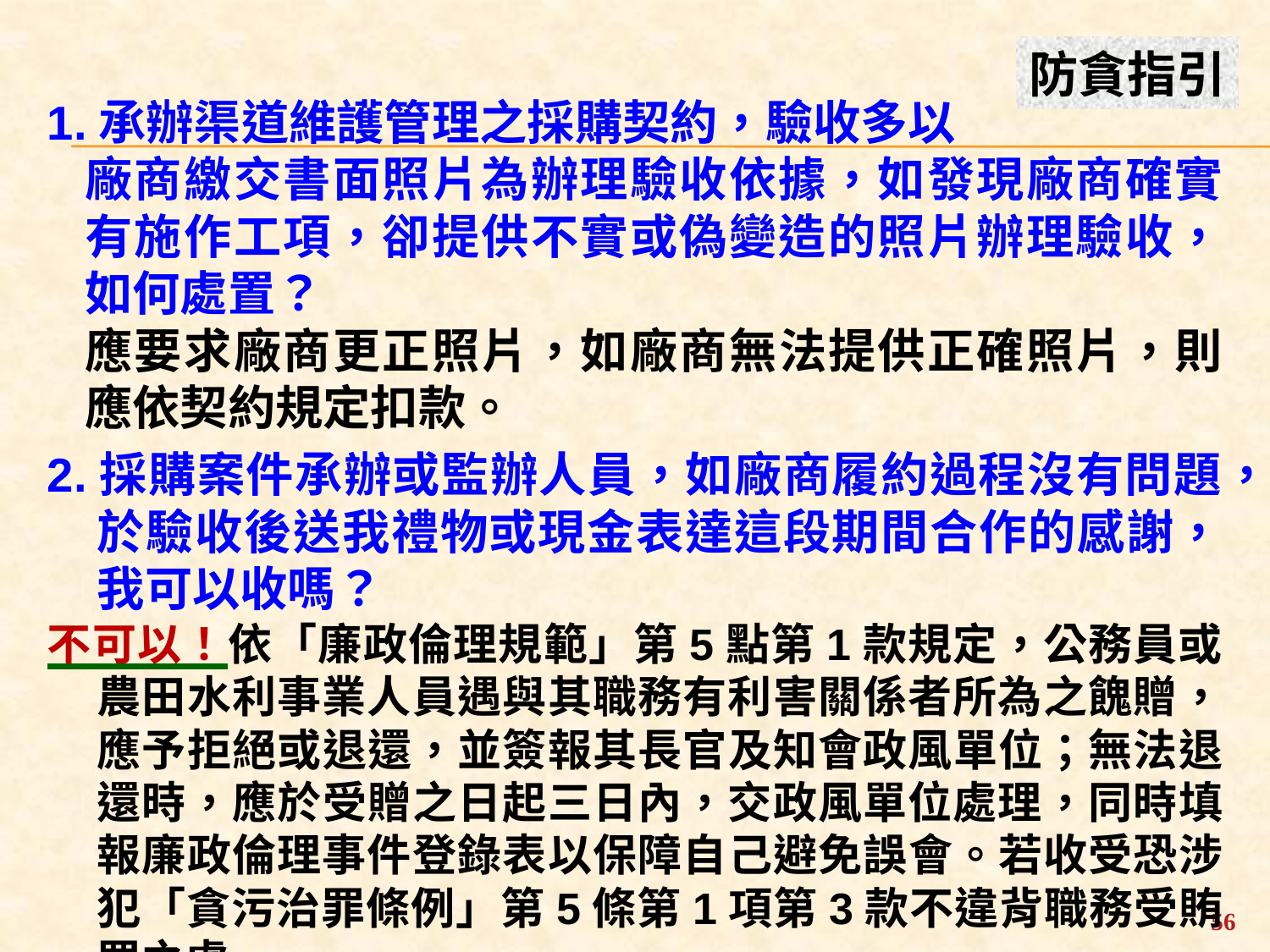

防貪指引
1.承辦渠道維護管理之採購契約，驗收多以
廠商繳交書面照片為辦理驗收依據，如發現廠商確實有施作工項，卻提供不實或偽變造的照片辦理驗收，如何處置？
應要求廠商更正照片，如廠商無法提供正確照片，則應依契約規定扣款。
2.採購案件承辦或監辦人員，如廠商履約過程沒有問題，於驗收後送我禮物或現金表達這段期間合作的感謝，我可以收嗎？
不可以！依「廉政倫理規範」第5點第1款規定，公務員或農田水利事業人員遇與其職務有利害關係者所為之餽贈，應予拒絕或退還，並簽報其長官及知會政風單位；無法退還時，應於受贈之日起三日內，交政風單位處理，同時填報廉政倫理事件登錄表以保障自己避免誤會。若收受恐涉犯「貪污治罪條例」第5條第1項第3款不違背職務受賄罪之虞。
56